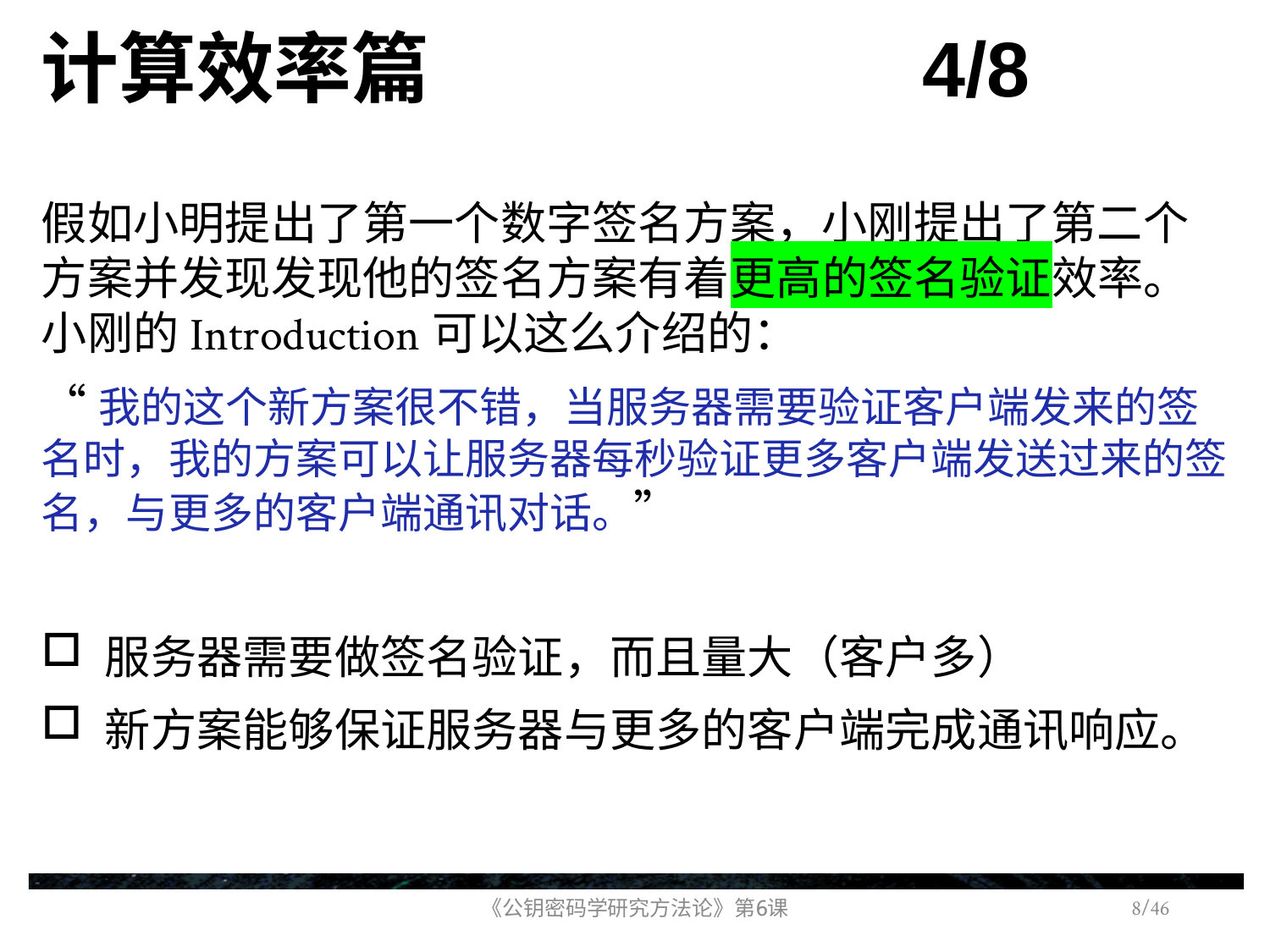

# 计算效率篇                           4/8
假如小明提出了第一个数字签名方案，小刚提出了第二个方案并发现发现他的签名方案有着更高的签名验证效率。小刚的Introduction可以这么介绍的：
“我的这个新方案很不错，当服务器需要验证客户端发来的签名时，我的方案可以让服务器每秒验证更多客户端发送过来的签名，与更多的客户端通讯对话。”

服务器需要做签名验证，而且量大（客户多）
新方案能够保证服务器与更多的客户端完成通讯响应。
《公钥密码学研究方法论》第6课
8/46